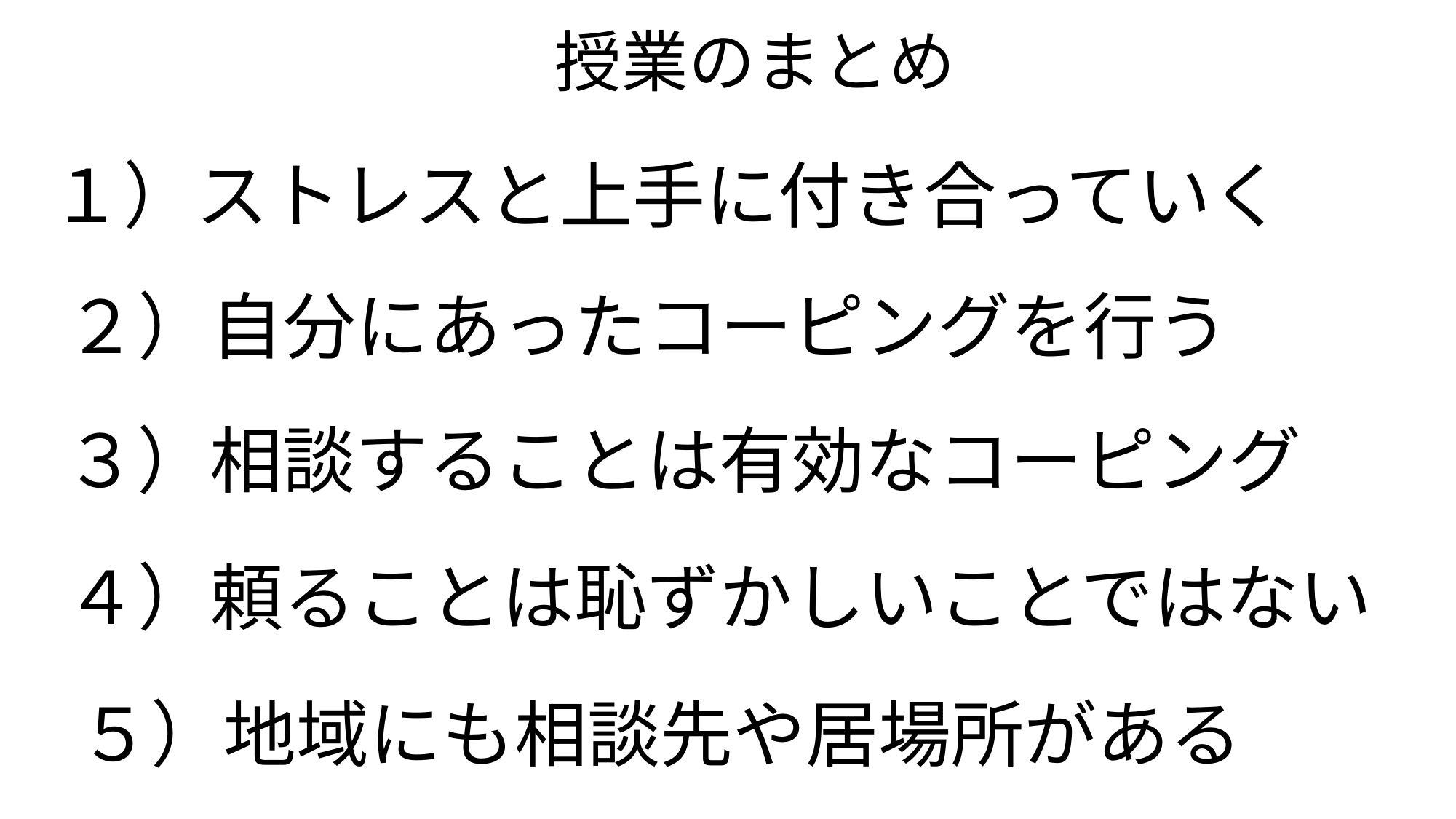

授業のまとめ
１）ストレスと上手に付き合っていく
２）自分にあったコーピングを行う
３）相談することは有効なコーピング
４）頼ることは恥ずかしいことではない
５）地域にも相談先や居場所がある